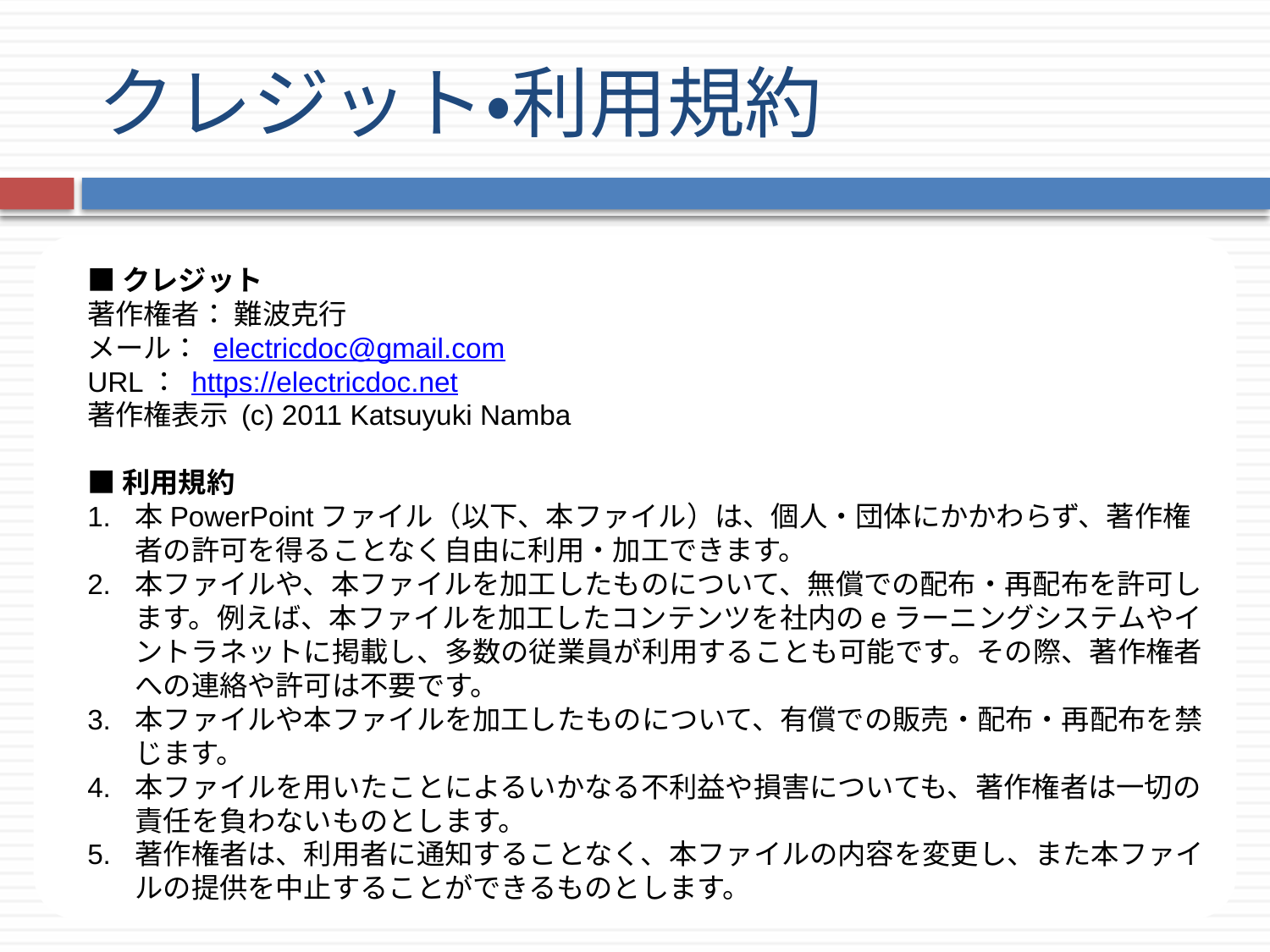

# クレジット・利用規約

■クレジット
著作権者： 難波克行
メール： electricdoc@gmail.com
URL： https://electricdoc.net
著作権表示 (c) 2011 Katsuyuki Namba

■利用規約
本PowerPointファイル（以下、本ファイル）は、個人・団体にかかわらず、著作権者の許可を得ることなく自由に利用・加工できます。
本ファイルや、本ファイルを加工したものについて、無償での配布・再配布を許可します。例えば、本ファイルを加工したコンテンツを社内のeラーニングシステムやイントラネットに掲載し、多数の従業員が利用することも可能です。その際、著作権者への連絡や許可は不要です。
本ファイルや本ファイルを加工したものについて、有償での販売・配布・再配布を禁じます。
本ファイルを用いたことによるいかなる不利益や損害についても、著作権者は一切の責任を負わないものとします。
著作権者は、利用者に通知することなく、本ファイルの内容を変更し、また本ファイルの提供を中止することができるものとします。